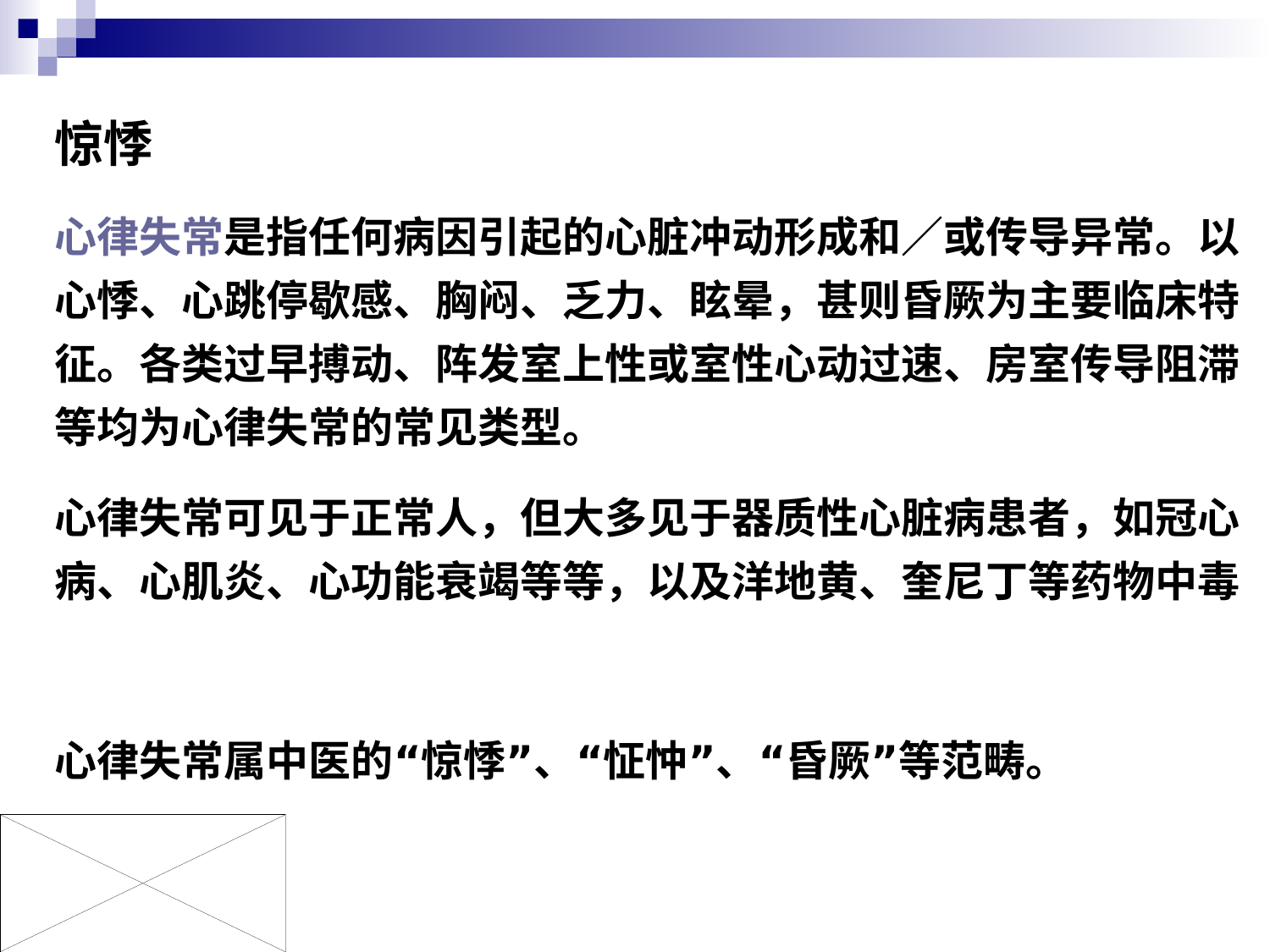

惊悸
心律失常是指任何病因引起的心脏冲动形成和／或传导异常。以心悸、心跳停歇感、胸闷、乏力、眩晕，甚则昏厥为主要临床特征。各类过早搏动、阵发室上性或室性心动过速、房室传导阻滞等均为心律失常的常见类型。
心律失常可见于正常人，但大多见于器质性心脏病患者，如冠心病、心肌炎、心功能衰竭等等，以及洋地黄、奎尼丁等药物中毒

心律失常属中医的“惊悸”、“怔忡”、“昏厥”等范畴。